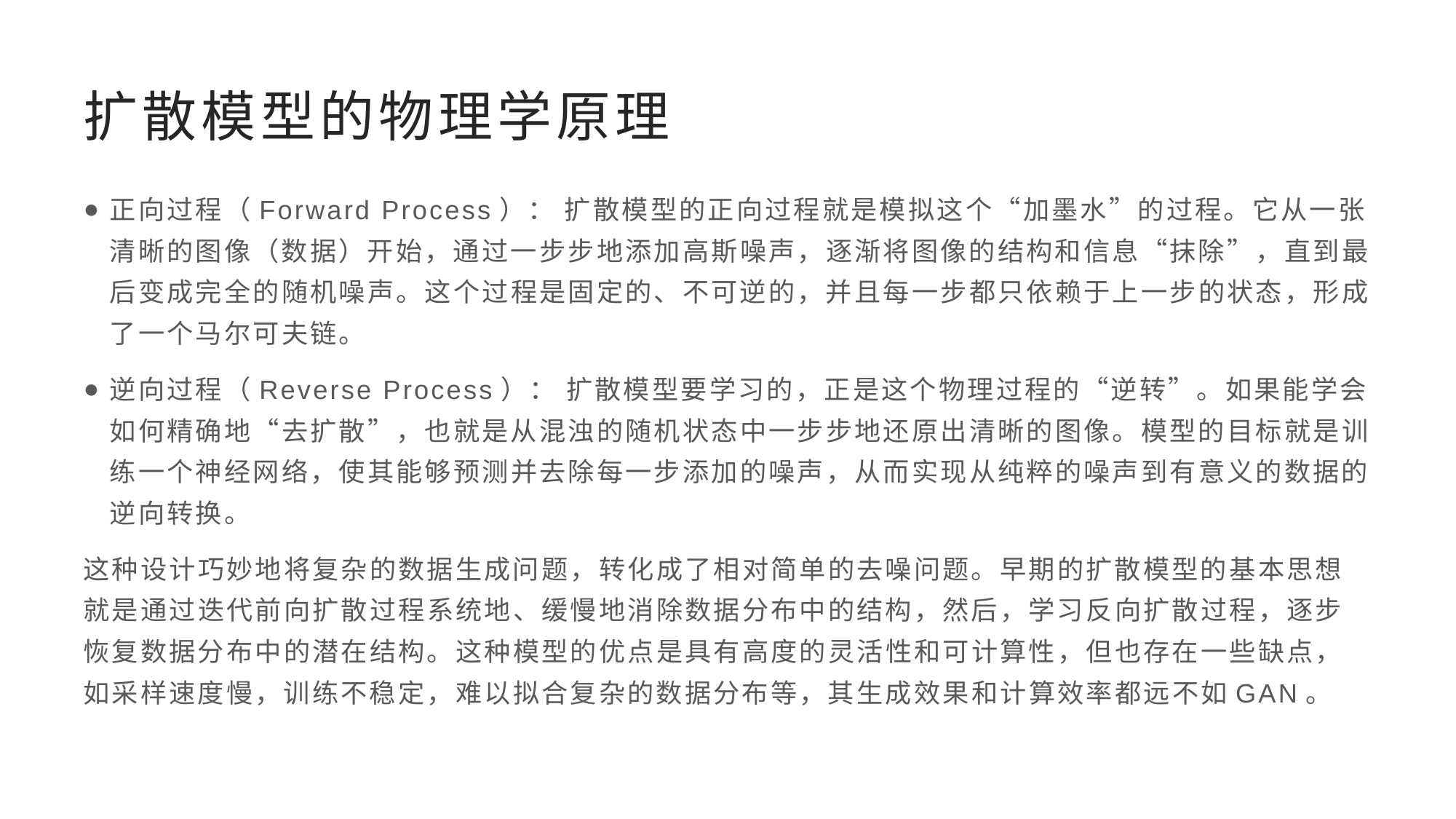

# 扩散模型的物理学原理
正向过程（Forward Process）： 扩散模型的正向过程就是模拟这个“加墨水”的过程。它从一张清晰的图像（数据）开始，通过一步步地添加高斯噪声，逐渐将图像的结构和信息“抹除”，直到最后变成完全的随机噪声。这个过程是固定的、不可逆的，并且每一步都只依赖于上一步的状态，形成了一个马尔可夫链。
逆向过程（Reverse Process）： 扩散模型要学习的，正是这个物理过程的“逆转”。如果能学会如何精确地“去扩散”，也就是从混浊的随机状态中一步步地还原出清晰的图像。模型的目标就是训练一个神经网络，使其能够预测并去除每一步添加的噪声，从而实现从纯粹的噪声到有意义的数据的逆向转换。
这种设计巧妙地将复杂的数据生成问题，转化成了相对简单的去噪问题。早期的扩散模型的基本思想就是通过迭代前向扩散过程系统地、缓慢地消除数据分布中的结构，然后，学习反向扩散过程，逐步恢复数据分布中的潜在结构。这种模型的优点是具有高度的灵活性和可计算性，但也存在一些缺点，如采样速度慢，训练不稳定，难以拟合复杂的数据分布等，其生成效果和计算效率都远不如GAN。